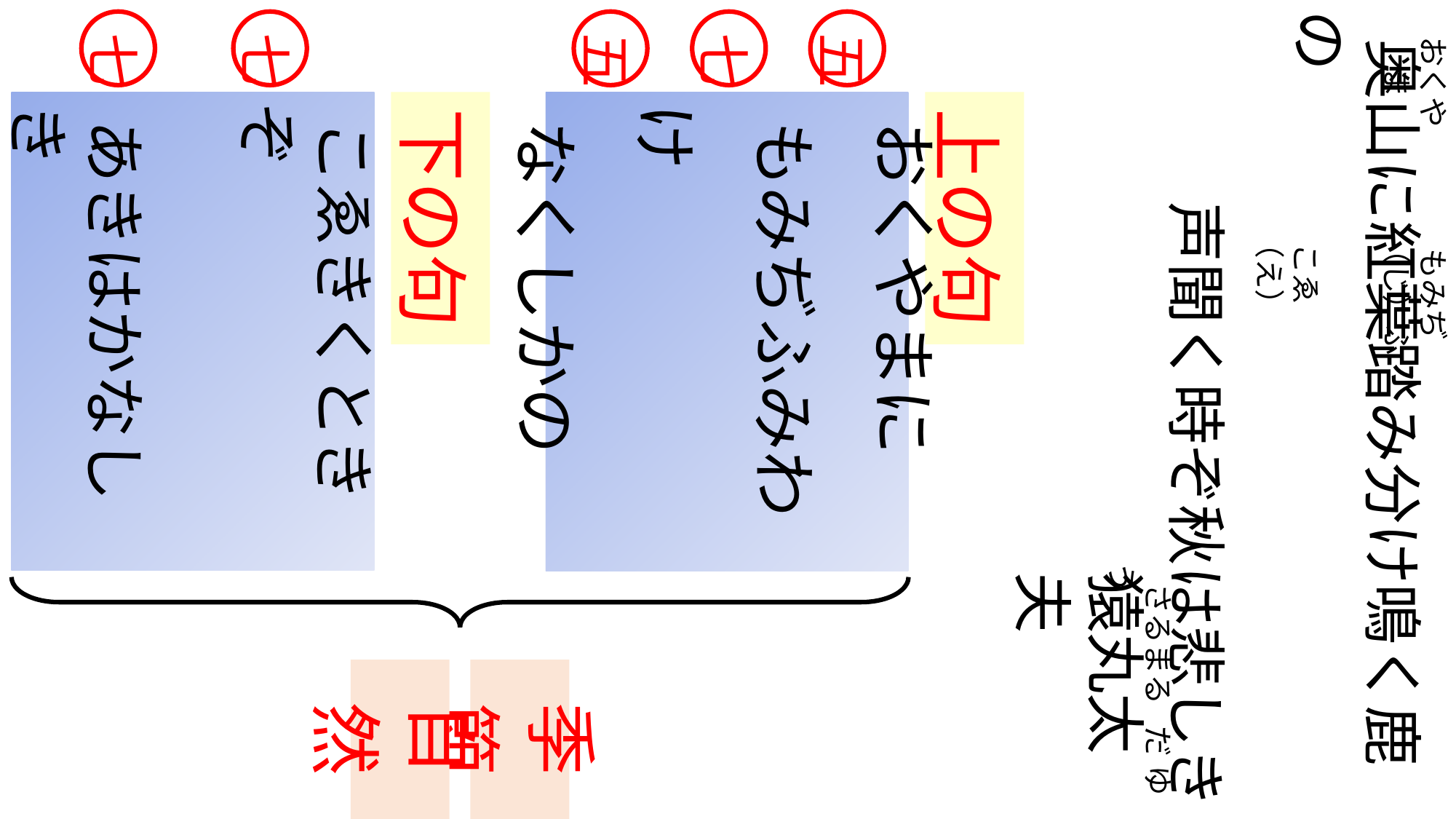

奥山に紅葉踏み分け鳴く鹿の

声聞く時ぞ秋は悲しき
おくやま
もみぢ（じ）ふ
  さるまる　だ　ゆ う

猿丸太夫
こゑ（え）
七
七
下の句

五
五
七

上の句
 こゑきくときぞ

 あきはかなしき
 おくやまに
 もみぢふみわけ
 なくしかの

自然
季節